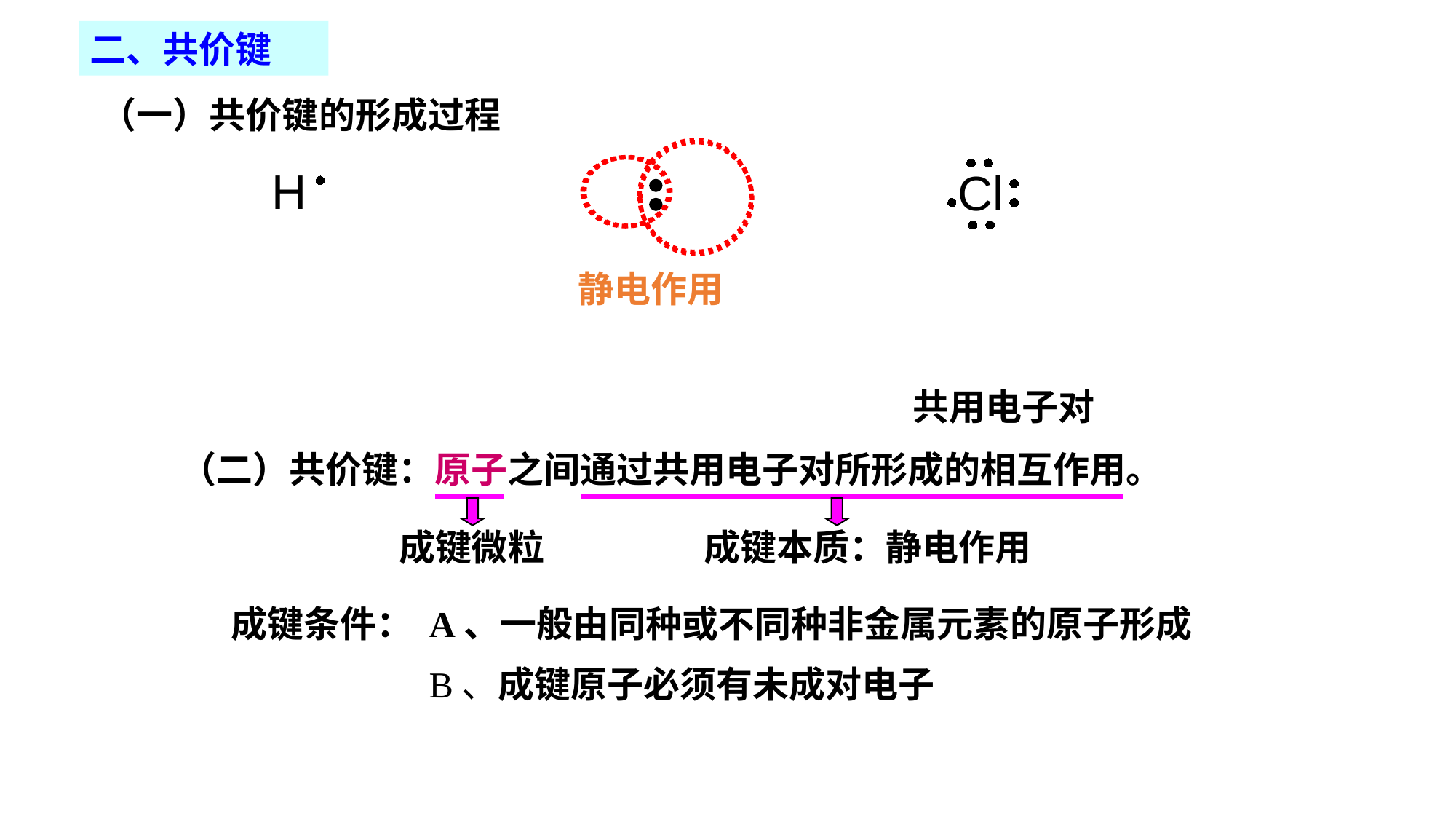

二、共价键
（一）共价键的形成过程

H

  Cl

静电作用
共用电子对
（二）共价键：原子之间通过共用电子对所形成的相互作用。

成键微粒
成键本质：静电作用
成键条件：
A、一般由同种或不同种非金属元素的原子形成
B、成键原子必须有未成对电子